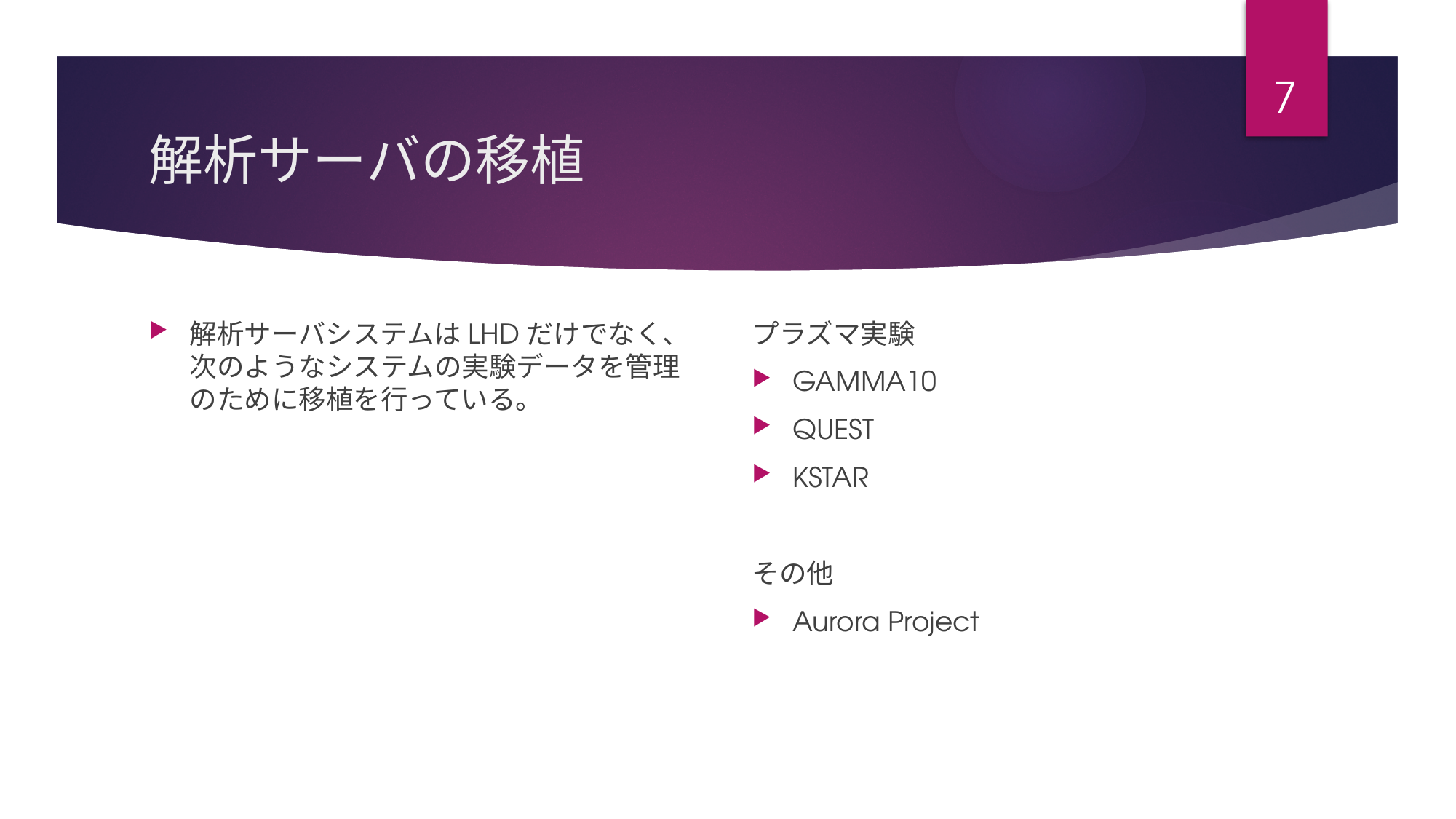

7
# 解析サーバの移植
解析サーバシステムはLHDだけでなく、次のようなシステムの実験データを管理のために移植を行っている。

プラズマ実験
GAMMA10
QUEST
KSTAR

その他
Aurora Project